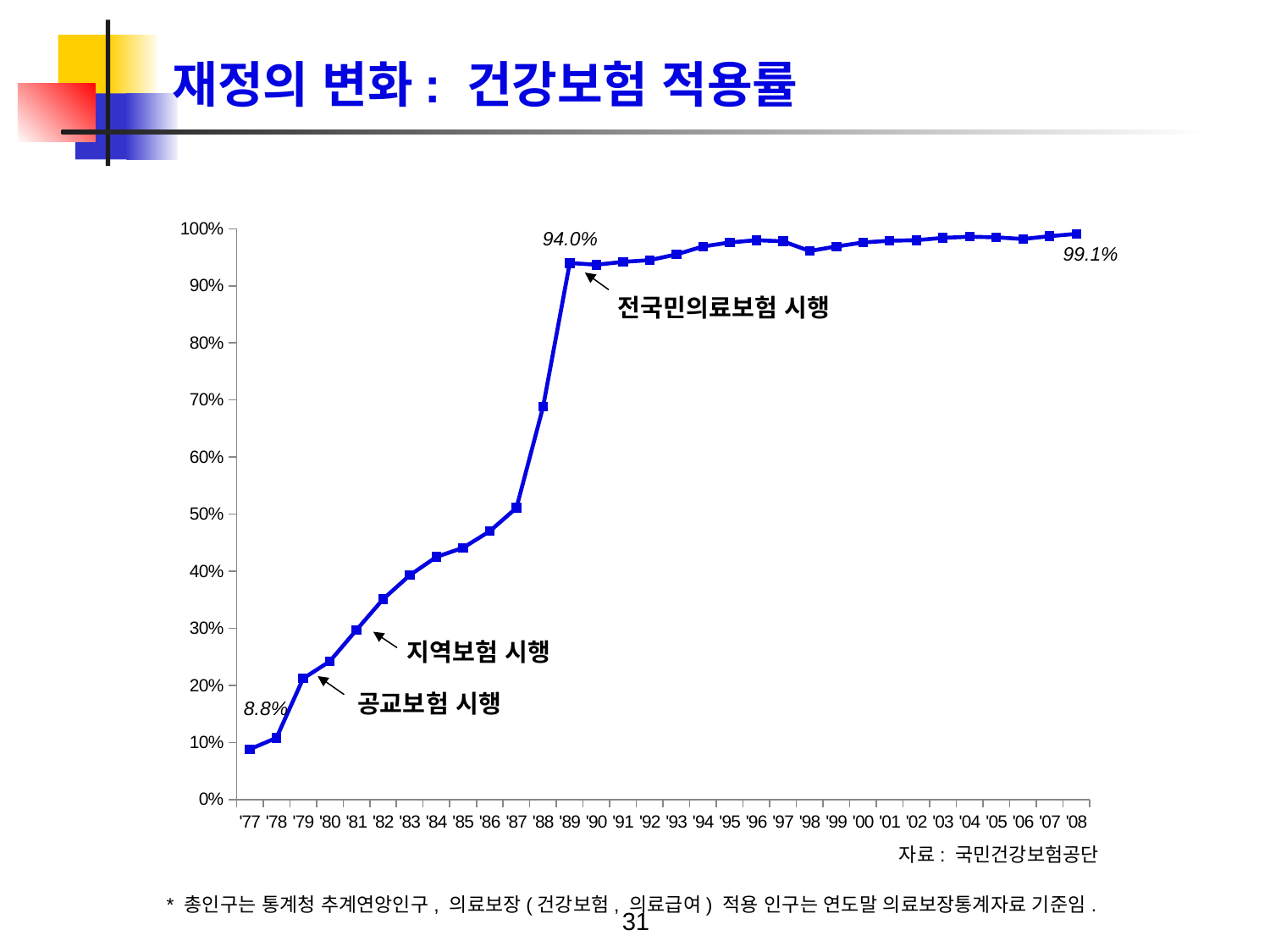

# 재정의 변화: 건강보험 적용률

### Chart

| Category | 건강보험적용률 |
|---|---|
| '77 | 0.08800000000000006 |
| '78 | 0.10800000000000012 |
| '79 | 0.21200000000000024 |
| '80 | 0.24200000000000021 |
| '81 | 0.2970000000000003 |
| '82 | 0.3510000000000003 |
| '83 | 0.39300000000000085 |
| '84 | 0.4250000000000003 |
| '85 | 0.441 |
| '86 | 0.4700000000000001 |
| '87 | 0.511 |
| '88 | 0.688 |
| '89 | 0.9400000000000006 |
| '90 | 0.9370000000000006 |
| '91 | 0.942 |
| '92 | 0.945 |
| '93 | 0.9550000000000006 |
| '94 | 0.9690000000000006 |
| '95 | 0.9760000000000006 |
| '96 | 0.98 |
| '97 | 0.9780000000000006 |
| '98 | 0.9610000000000006 |
| '99 | 0.9690000000000006 |
| '00 | 0.9760000000000006 |
| '01 | 0.9790000000000006 |
| '02 | 0.98 |
| '03 | 0.984 |
| '04 | 0.986 |
| '05 | 0.985 |
| '06 | 0.982 |
| '07 | 0.987 |
| '08 | 0.991 |
94.0%
99.1%

전국민의료보험 시행

지역보험 시행

공교보험 시행
8.8%
자료: 국민건강보험공단
* 총인구는 통계청 추계연앙인구, 의료보장(건강보험, 의료급여) 적용 인구는 연도말 의료보장통계자료 기준임.
31